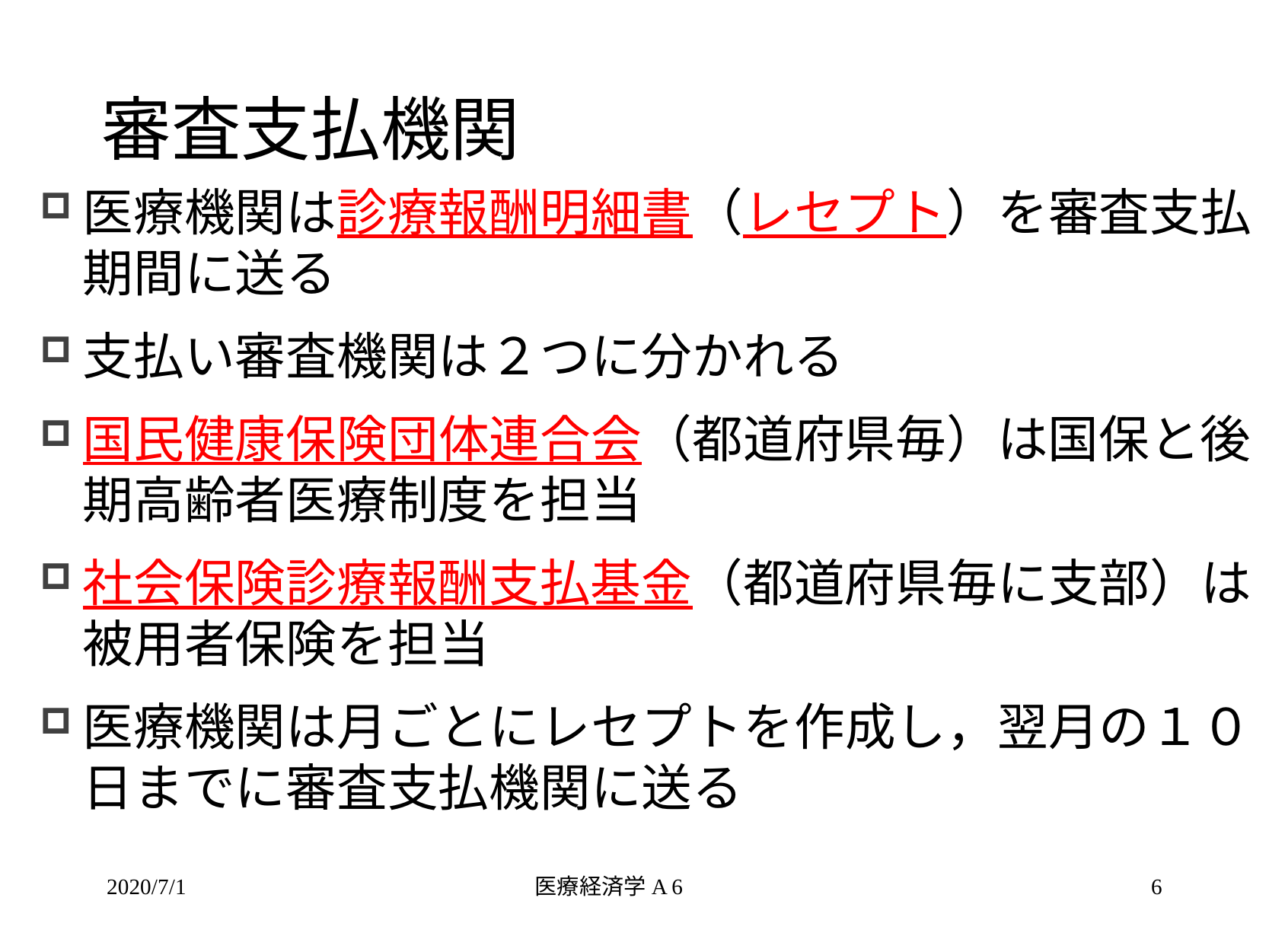

# 審査支払機関
医療機関は診療報酬明細書（レセプト）を審査支払期間に送る
支払い審査機関は２つに分かれる
国民健康保険団体連合会（都道府県毎）は国保と後期高齢者医療制度を担当
社会保険診療報酬支払基金（都道府県毎に支部）は被用者保険を担当
医療機関は月ごとにレセプトを作成し，翌月の１０日までに審査支払機関に送る
2020/7/1
医療経済学A 6
6